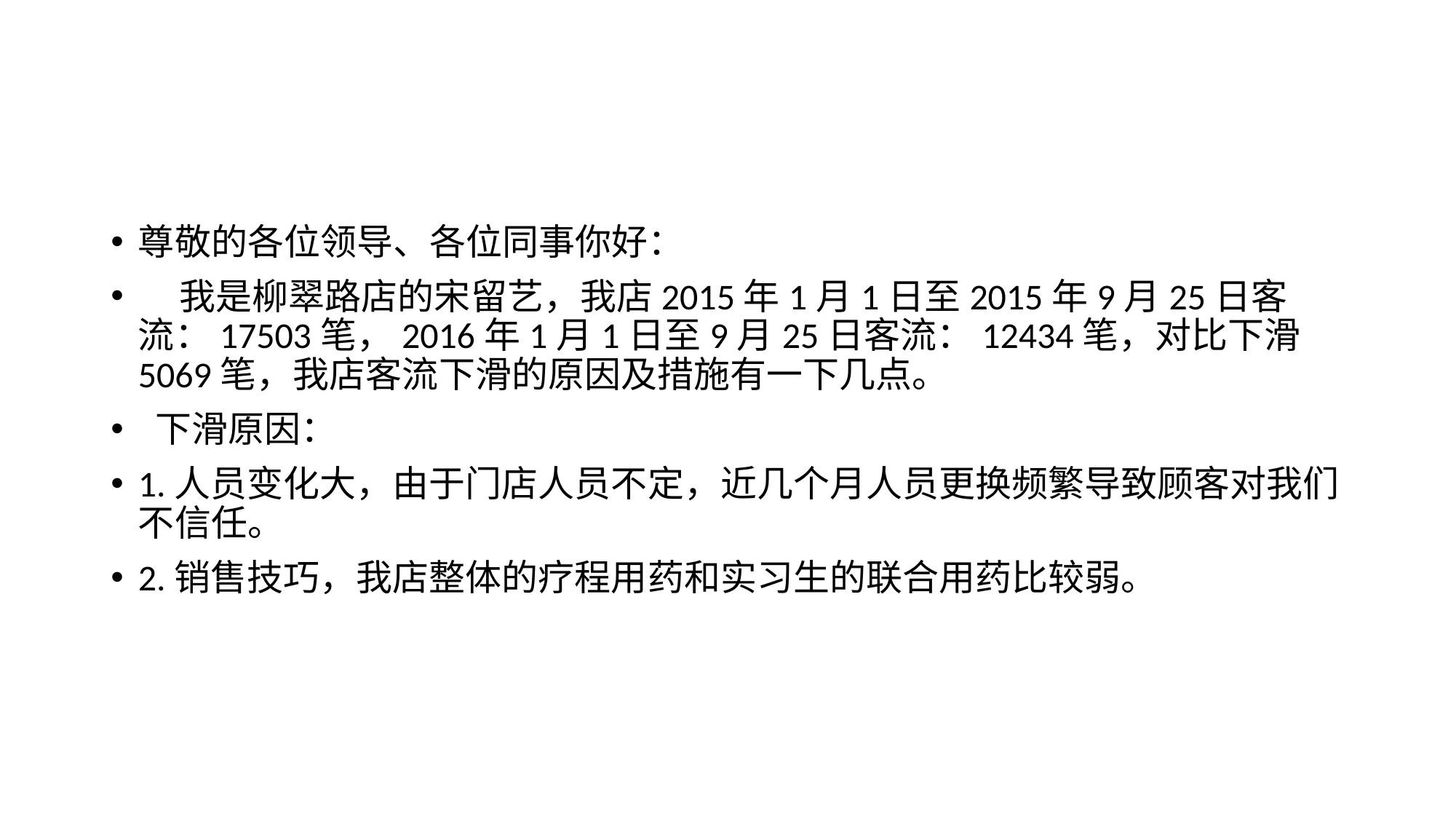

#
尊敬的各位领导、各位同事你好：
    我是柳翠路店的宋留艺，我店2015年1月1日至2015年9月25日客流：17503笔，2016年1月1日至9月25日客流：12434笔，对比下滑5069笔，我店客流下滑的原因及措施有一下几点。
 下滑原因：
1.人员变化大，由于门店人员不定，近几个月人员更换频繁导致顾客对我们不信任。
2.销售技巧，我店整体的疗程用药和实习生的联合用药比较弱。